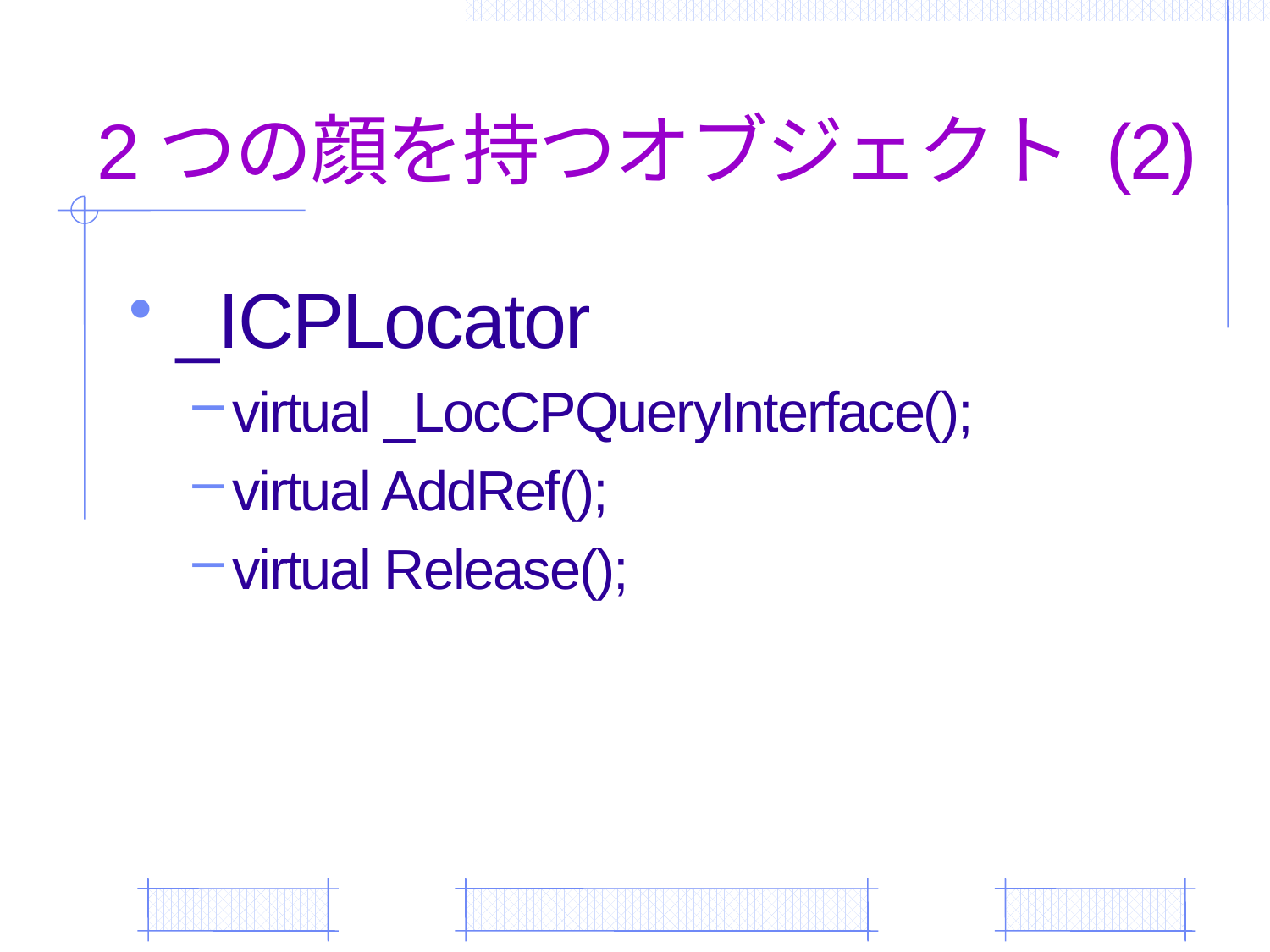

# 2つの顔を持つオブジェクト (2)
_ICPLocator
virtual _LocCPQueryInterface();
virtual AddRef();
virtual Release();